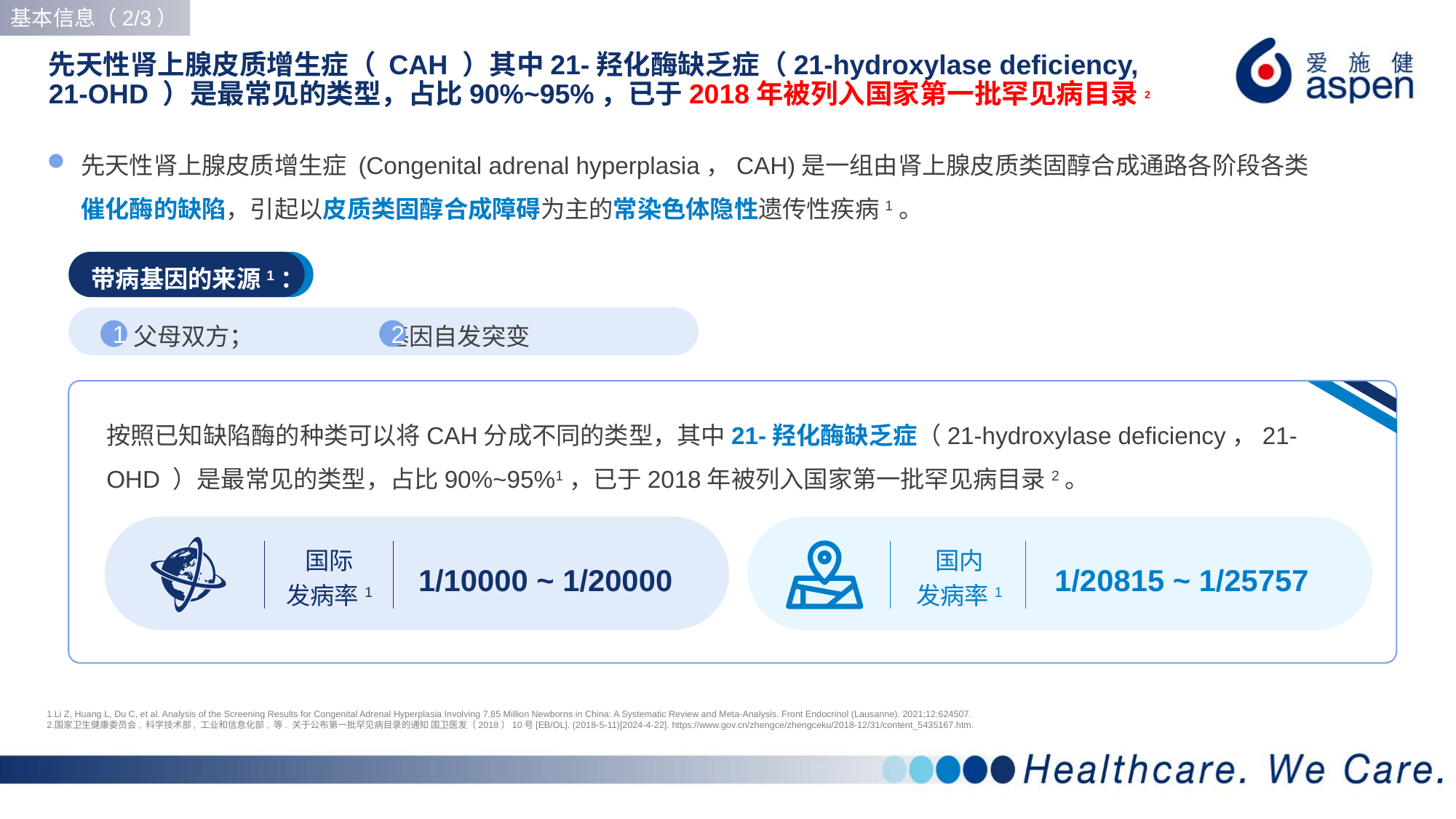

基本信息（2/3）
先天性肾上腺皮质增生症（ CAH ）其中21-羟化酶缺乏症（21-hydroxylase deficiency,
21-OHD ）是最常见的类型，占比90%~95%，已于2018年被列入国家第一批罕见病目录2
先天性肾上腺皮质增生症 (Congenital adrenal hyperplasia，CAH)是一组由肾上腺皮质类固醇合成通路各阶段各类催化酶的缺陷，引起以皮质类固醇合成障碍为主的常染色体隐性遗传性疾病1。
带病基因的来源1：

父母双方；                        基因自发突变
1
2

按照已知缺陷酶的种类可以将CAH分成不同的类型，其中21-羟化酶缺乏症（21-hydroxylase deficiency，21-OHD ）是最常见的类型，占比90%~95%1，已于2018年被列入国家第一批罕见病目录2。

国际
发病率1
国内
发病率1

1/10000 ~ 1/20000
1/20815 ~ 1/25757
Li Z, Huang L, Du C, et al. Analysis of the Screening Results for Congenital Adrenal Hyperplasia Involving 7.85 Million Newborns in China: A Systematic Review and Meta-Analysis. Front Endocrinol (Lausanne). 2021;12:624507.
国家卫生健康委员会, 科学技术部, 工业和信息化部, 等. 关于公布第一批罕见病目录的通知 国卫医发〔2018〕10号[EB/OL]. (2018-5-11)[2024-4-22]. https://www.gov.cn/zhengce/zhengceku/2018-12/31/content_5435167.htm.